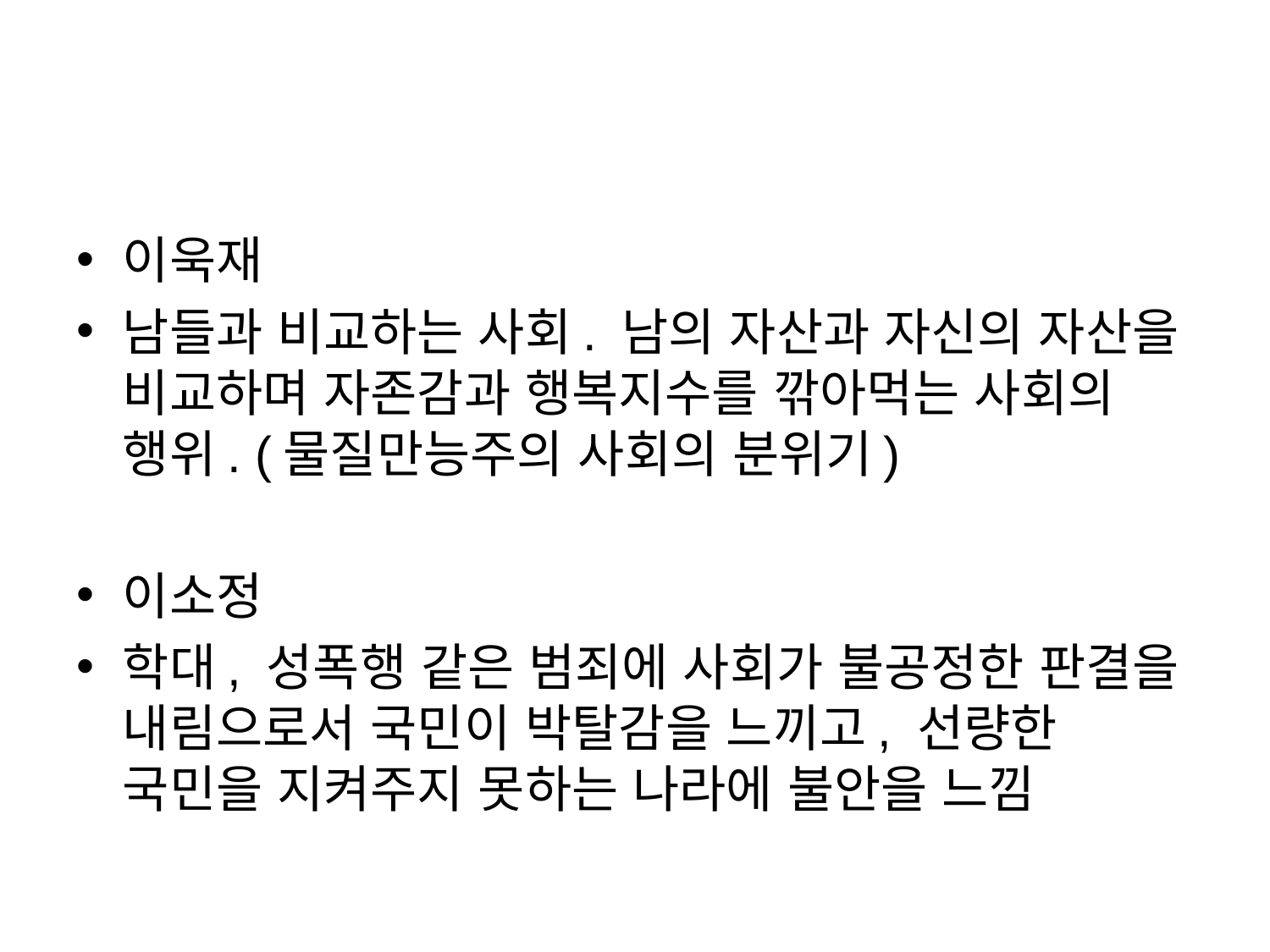

#
이욱재
남들과 비교하는 사회. 남의 자산과 자신의 자산을 비교하며 자존감과 행복지수를 깎아먹는 사회의 행위. (물질만능주의 사회의 분위기)

이소정
학대, 성폭행 같은 범죄에 사회가 불공정한 판결을 내림으로서 국민이 박탈감을 느끼고, 선량한 국민을 지켜주지 못하는 나라에 불안을 느낌